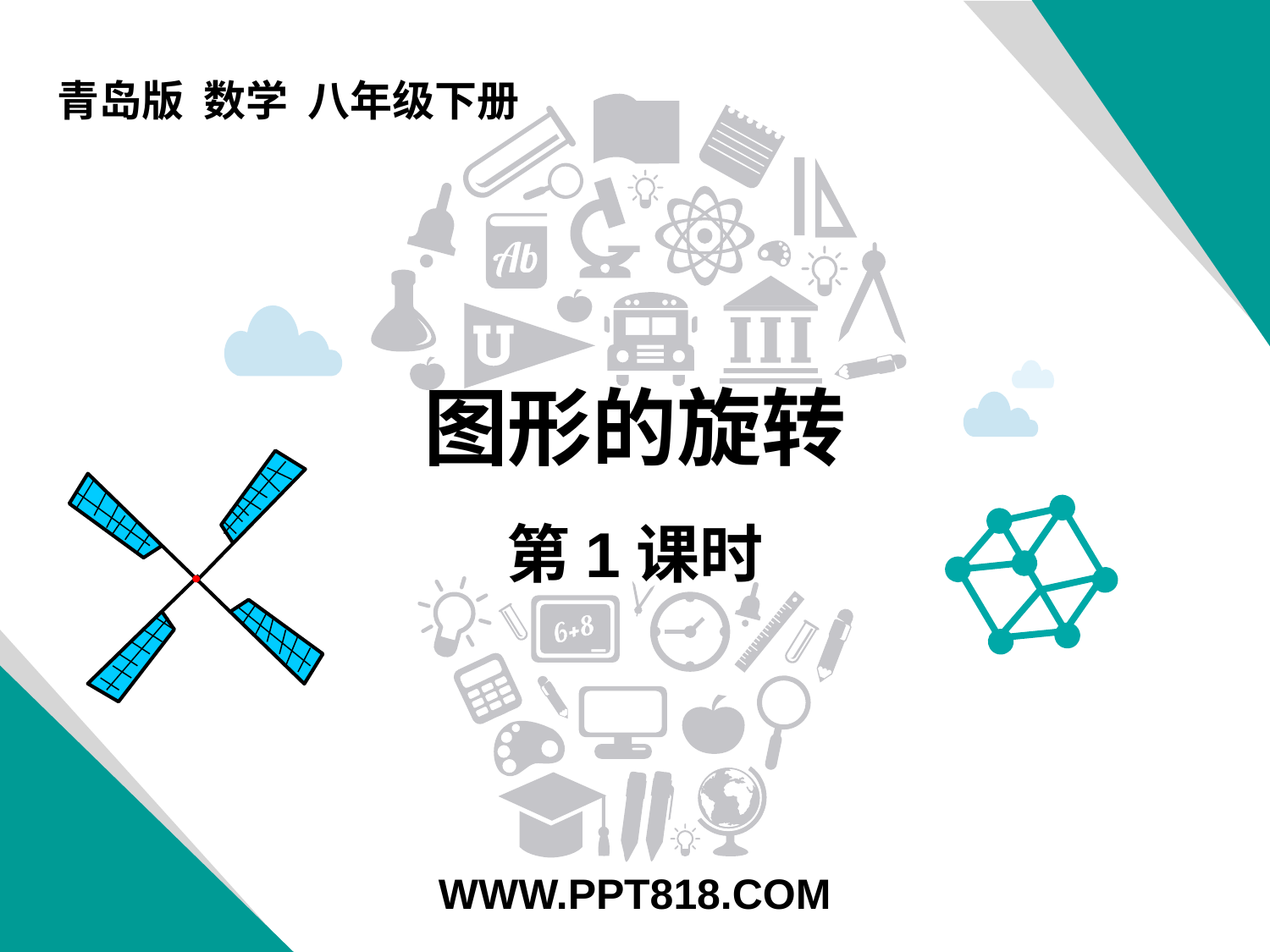

青岛版  数学  八年级下册

# 图形的旋转 第1课时
WWW.PPT818.COM